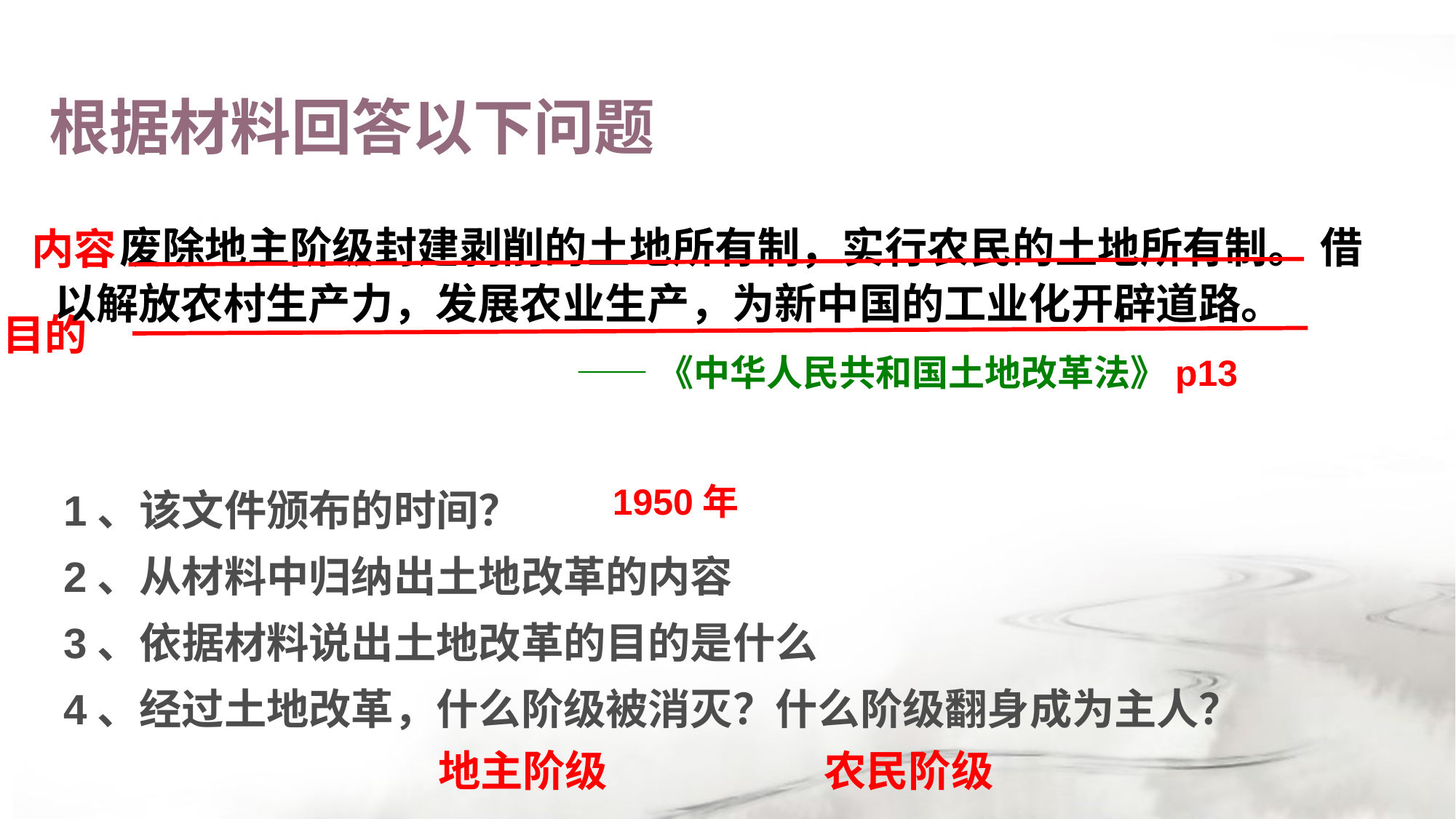

# 根据材料回答以下问题
内容
            废除地主阶级封建剥削的土地所有制，实行农民的土地所有制。 借以解放农村生产力，发展农业生产，为新中国的工业化开辟道路。
                                                                     ——《中华人民共和国土地改革法》p13
结果：

目的

1950年
1、该文件颁布的时间？
2、从材料中归纳出土地改革的内容
3、依据材料说出土地改革的目的是什么
4、经过土地改革，什么阶级被消灭？什么阶级翻身成为主人？

地主阶级
农民阶级